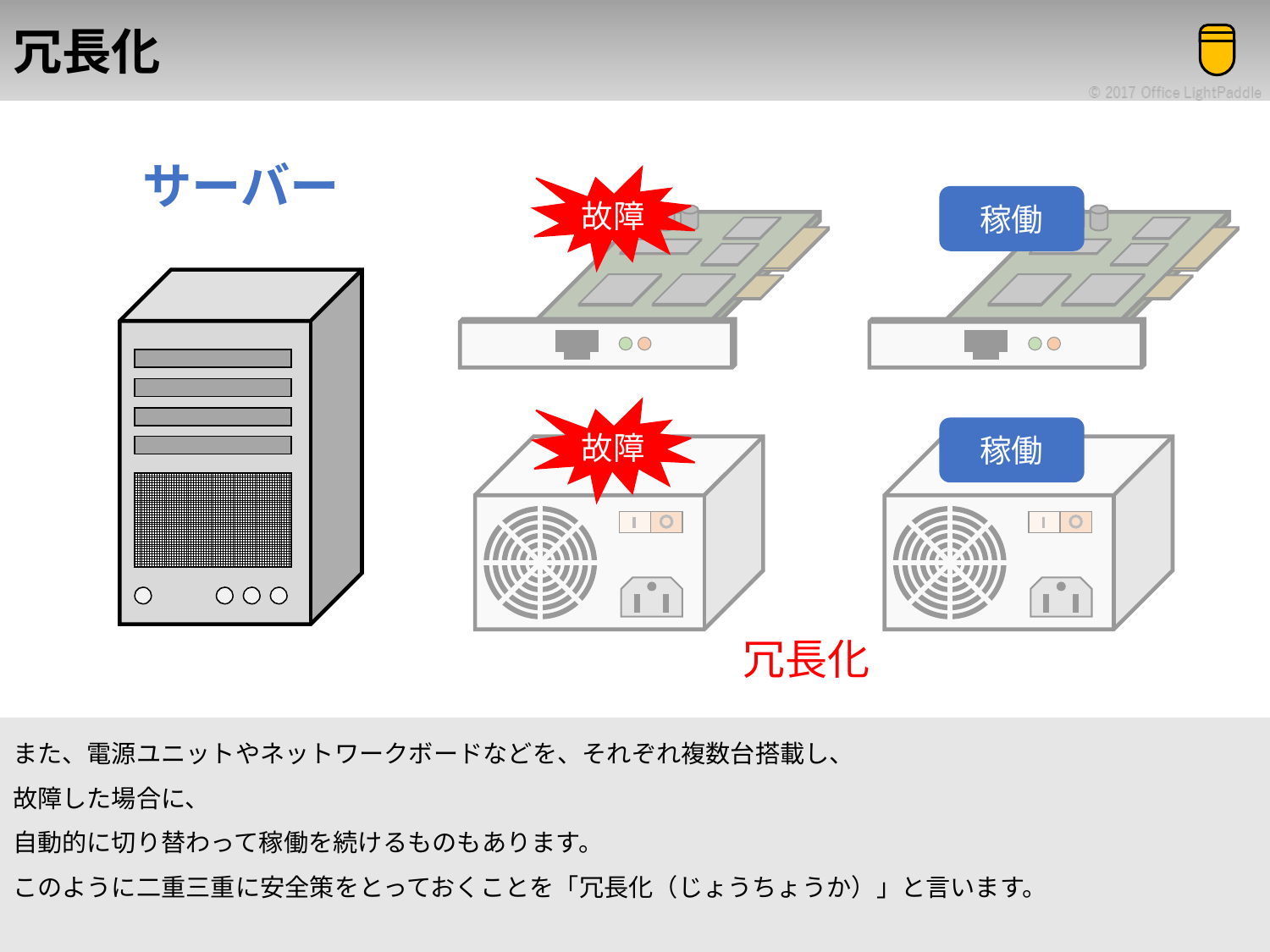

# 冗長化

サーバー
故障
稼働

故障
稼働

冗長化
また、電源ユニットやネットワークボードなどを、それぞれ複数台搭載し、
故障した場合に、
自動的に切り替わって稼働を続けるものもあります。
このように二重三重に安全策をとっておくことを「冗長化（じょうちょうか）」と言います。